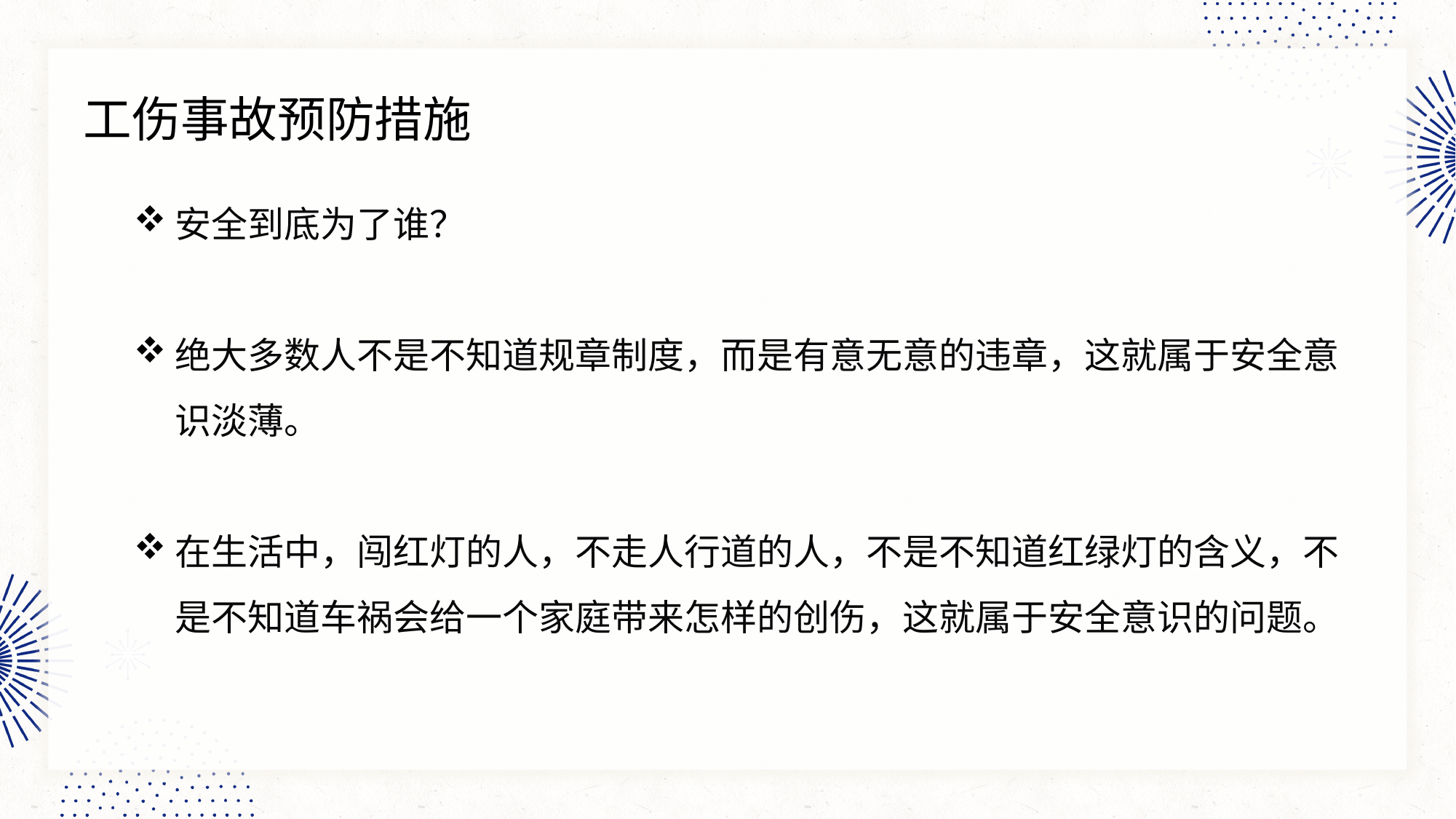

工伤事故预防措施
安全到底为了谁？

绝大多数人不是不知道规章制度，而是有意无意的违章，这就属于安全意识淡薄。

在生活中，闯红灯的人，不走人行道的人，不是不知道红绿灯的含义，不是不知道车祸会给一个家庭带来怎样的创伤，这就属于安全意识的问题。